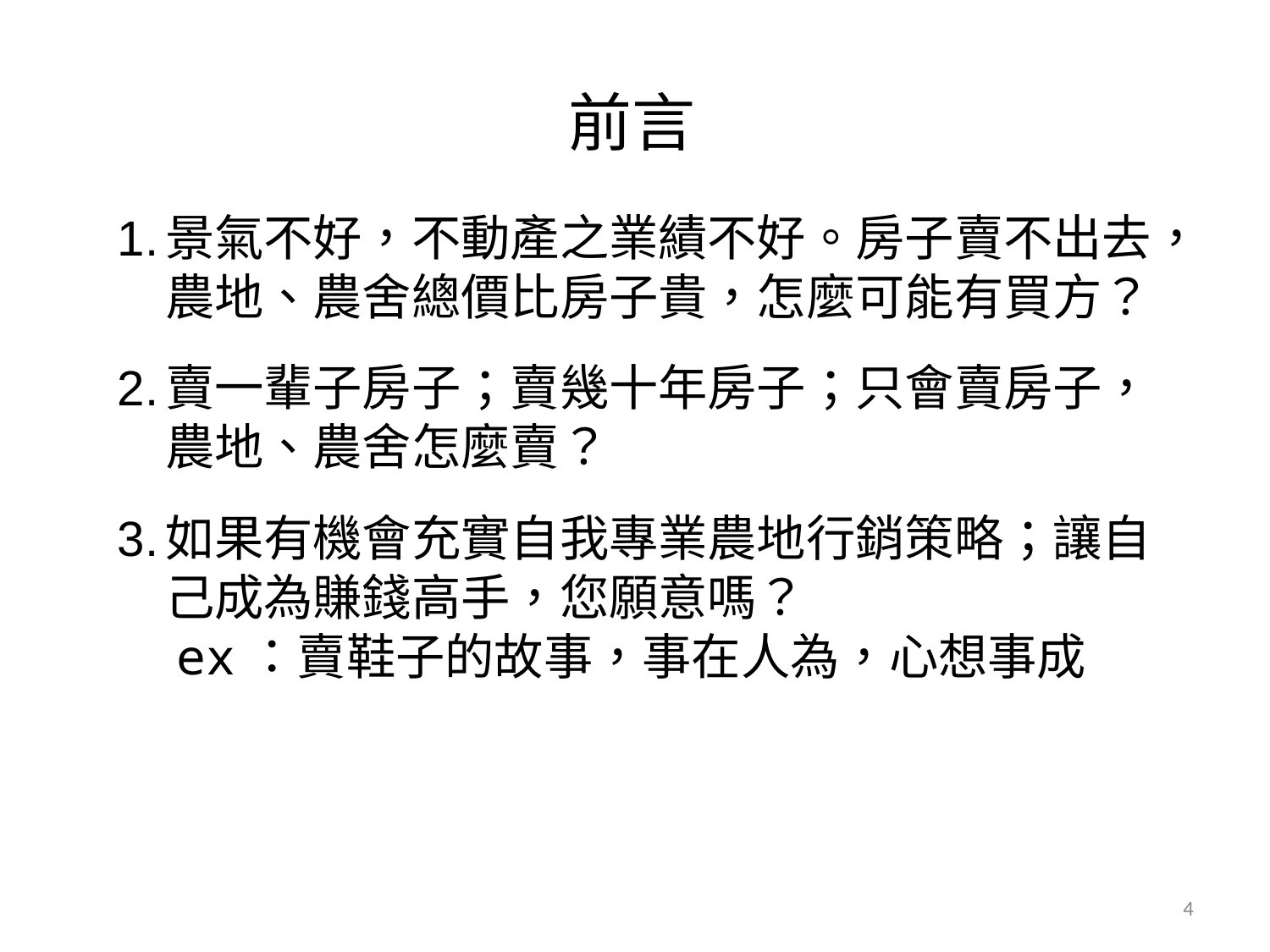

前言
景氣不好，不動產之業績不好。房子賣不出去，農地、農舍總價比房子貴，怎麼可能有買方？
賣一輩子房子；賣幾十年房子；只會賣房子，農地、農舍怎麼賣？
如果有機會充實自我專業農地行銷策略；讓自己成為賺錢高手，您願意嗎？
  ex：賣鞋子的故事，事在人為，心想事成
4